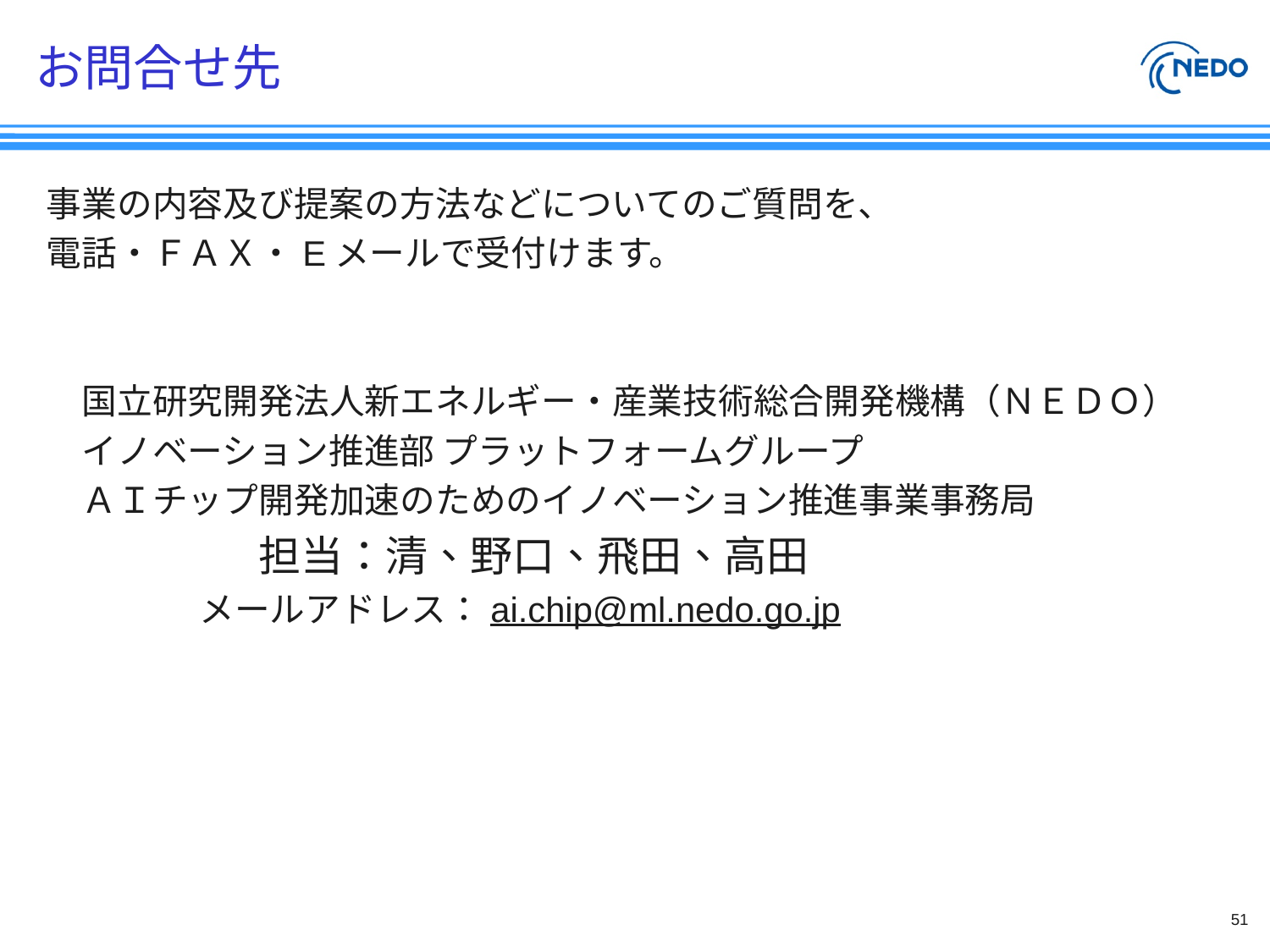

# お問合せ先
事業の内容及び提案の方法などについてのご質問を、
電話・ＦＡＸ・Eメールで受付けます。

　国立研究開発法人新エネルギー・産業技術総合開発機構（ＮＥＤＯ）
　イノベーション推進部 プラットフォームグループ
　ＡＩチップ開発加速のためのイノベーション推進事業事務局
　　　　　　担当：清、野口、飛田、高田
　               メールアドレス：ai.chip@ml.nedo.go.jp

51